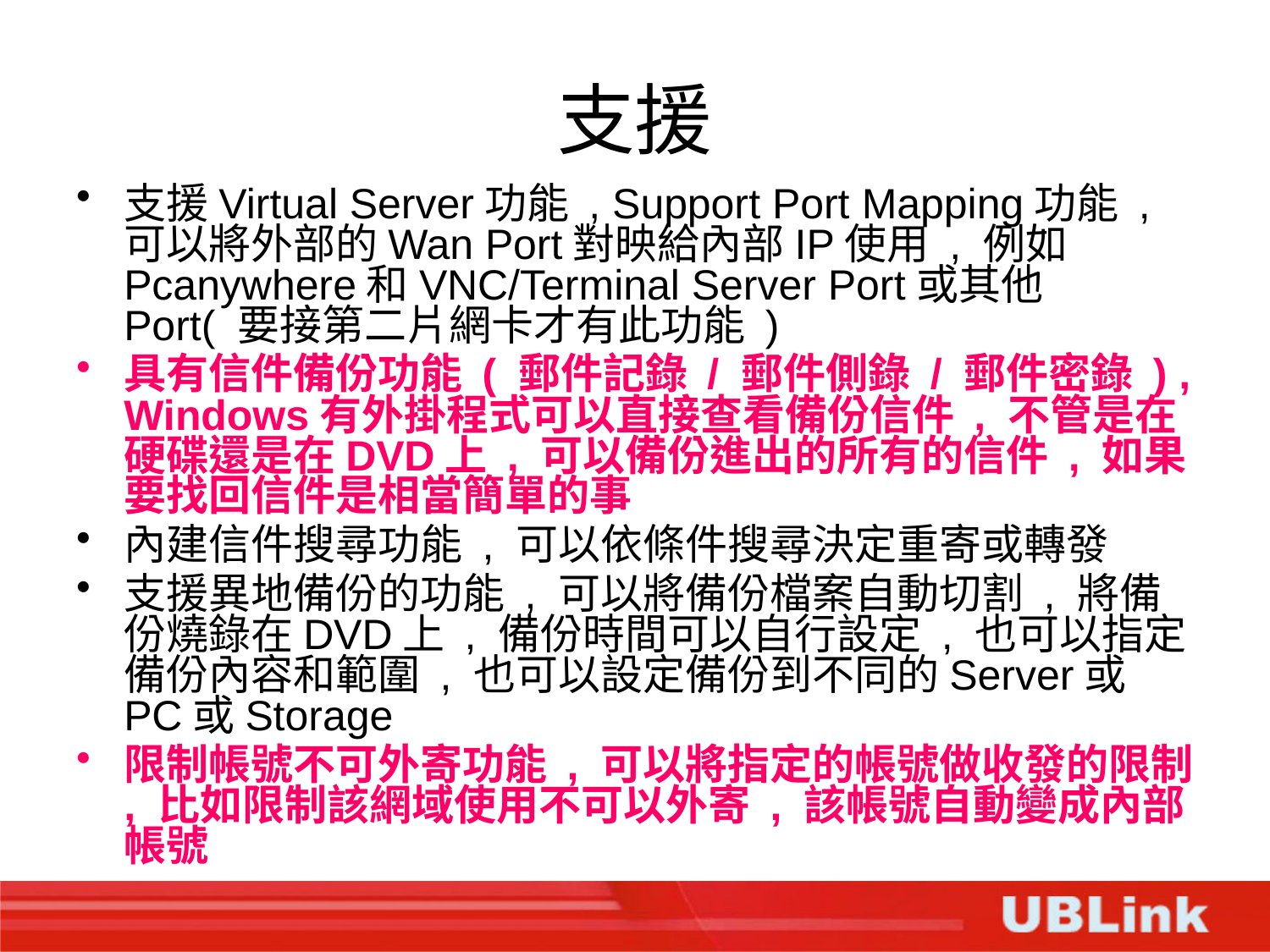

# 支援
支援Virtual Server功能 , Support Port Mapping功能 , 可以將外部的Wan Port對映給內部IP使用 , 例如Pcanywhere和VNC/Terminal Server Port或其他Port( 要接第二片網卡才有此功能 )
具有信件備份功能 ( 郵件記錄 / 郵件側錄 / 郵件密錄 ) , Windows有外掛程式可以直接查看備份信件 , 不管是在硬碟還是在DVD上 , 可以備份進出的所有的信件 , 如果要找回信件是相當簡單的事
內建信件搜尋功能 , 可以依條件搜尋決定重寄或轉發
支援異地備份的功能 , 可以將備份檔案自動切割 , 將備份燒錄在DVD上 , 備份時間可以自行設定 , 也可以指定備份內容和範圍 , 也可以設定備份到不同的Server或PC或Storage
限制帳號不可外寄功能 , 可以將指定的帳號做收發的限制 , 比如限制該網域使用不可以外寄 , 該帳號自動變成內部帳號